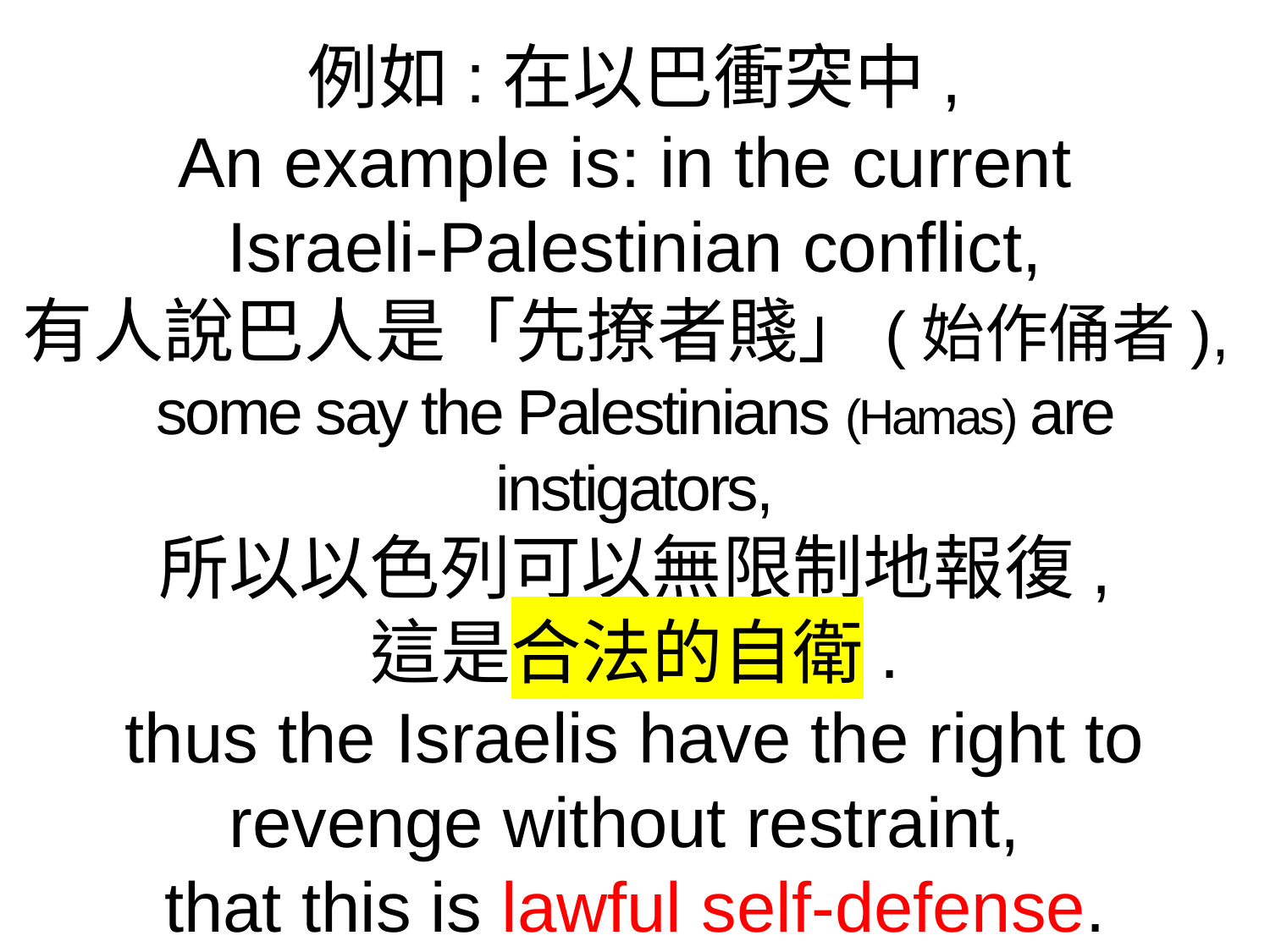

例如:在以巴衝突中,
An example is: in the current
Israeli-Palestinian conflict,
有人說巴人是「先撩者賤」(始作俑者),
some say the Palestinians (Hamas) are instigators,
所以以色列可以無限制地報復,
這是合法的自衛.
thus the Israelis have the right to revenge without restraint,
that this is lawful self-defense.